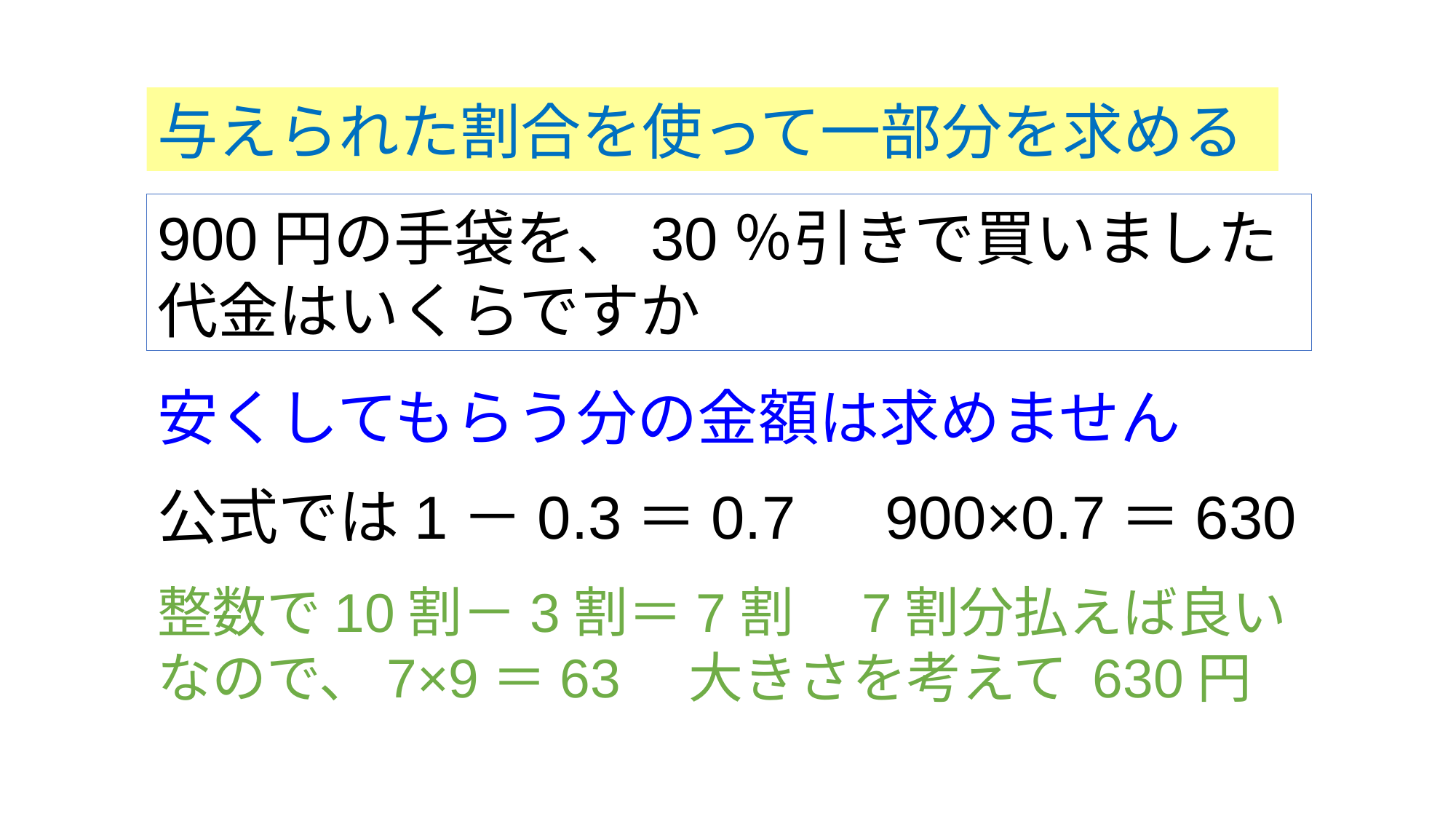

与えられた割合を使って一部分を求める
900円の手袋を、30％引きで買いました代金はいくらですか
安くしてもらう分の金額は求めません
公式では1－0.3＝0.7　900×0.7＝630
整数で10割－3割＝7割　7割分払えば良い
なので、7×9＝63　大きさを考えて 630円